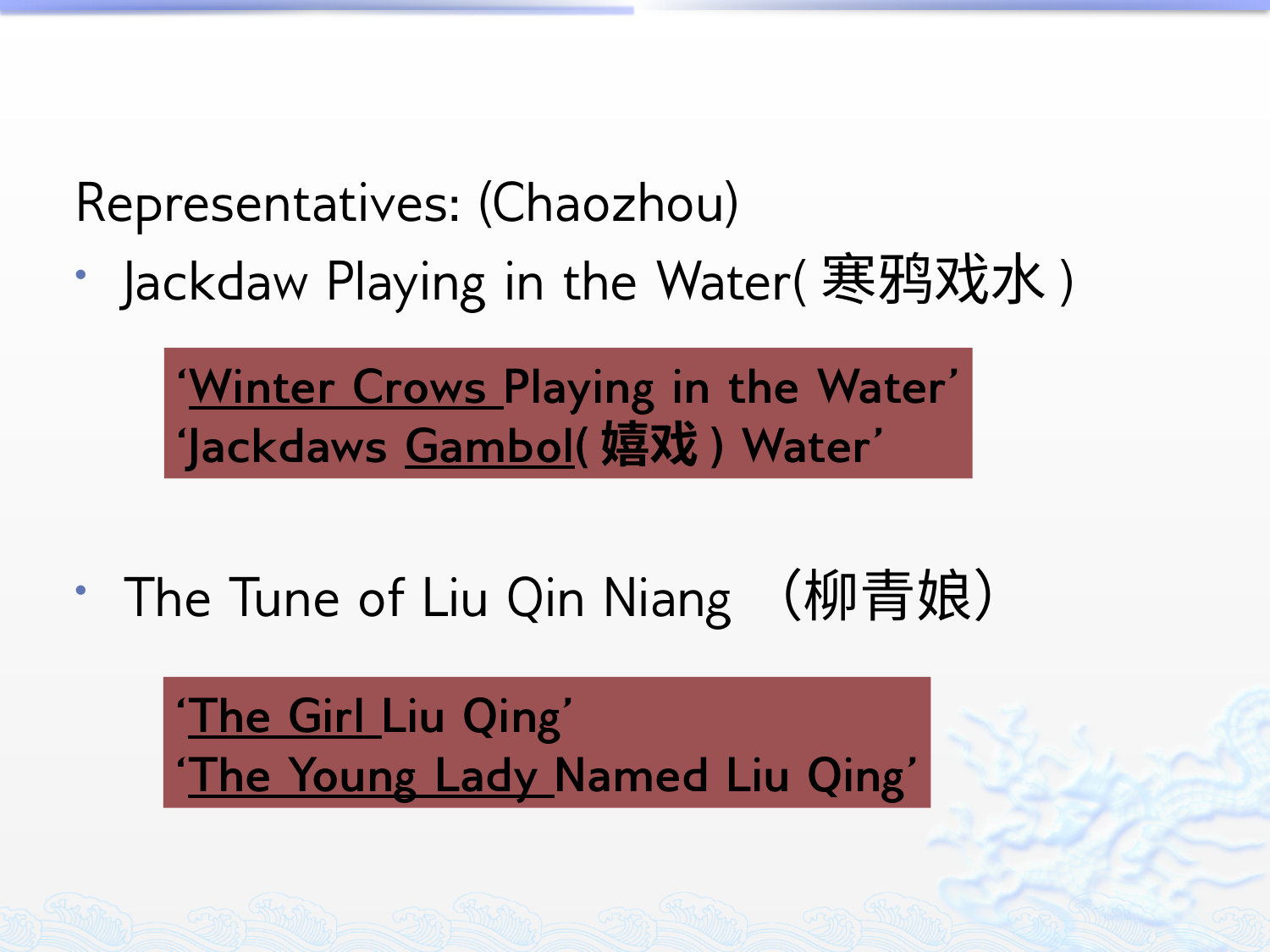

#
Representatives: (Chaozhou)
Jackdaw Playing in the Water(寒鸦戏水)

The Tune of Liu Qin Niang（柳青娘）

‘Winter Crows Playing in the Water’
‘Jackdaws Gambol(嬉戏) Water’
‘The Girl Liu Qing’
‘The Young Lady Named Liu Qing’